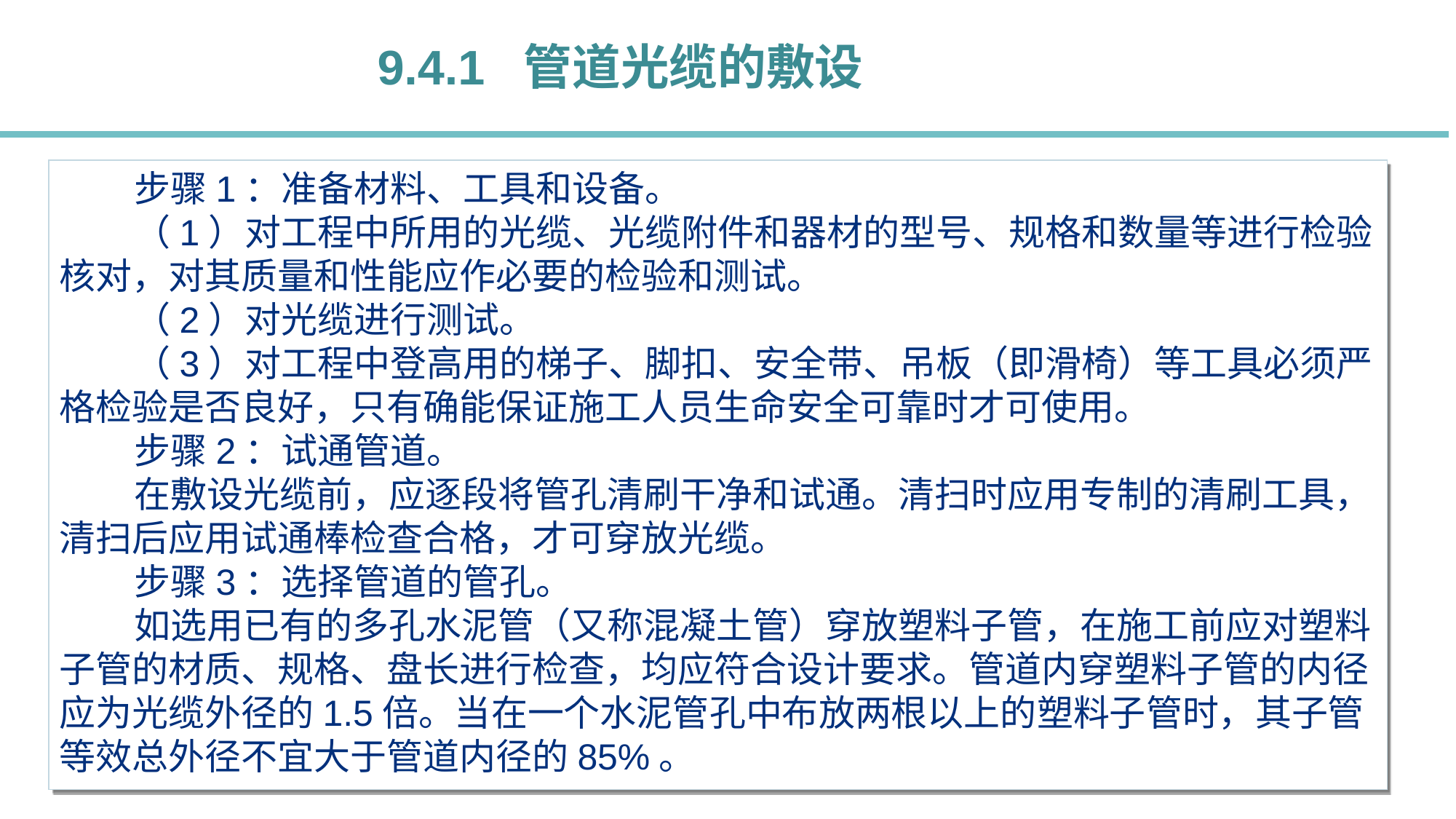

9.4.1  管道光缆的敷设
步骤1：准备材料、工具和设备。
（1）对工程中所用的光缆、光缆附件和器材的型号、规格和数量等进行检验核对，对其质量和性能应作必要的检验和测试。
（2）对光缆进行测试。
（3）对工程中登高用的梯子、脚扣、安全带、吊板（即滑椅）等工具必须严格检验是否良好，只有确能保证施工人员生命安全可靠时才可使用。
步骤2：试通管道。
在敷设光缆前，应逐段将管孔清刷干净和试通。清扫时应用专制的清刷工具，清扫后应用试通棒检查合格，才可穿放光缆。
步骤3：选择管道的管孔。
如选用已有的多孔水泥管（又称混凝土管）穿放塑料子管，在施工前应对塑料子管的材质、规格、盘长进行检查，均应符合设计要求。管道内穿塑料子管的内径应为光缆外径的1.5倍。当在一个水泥管孔中布放两根以上的塑料子管时，其子管等效总外径不宜大于管道内径的85%。